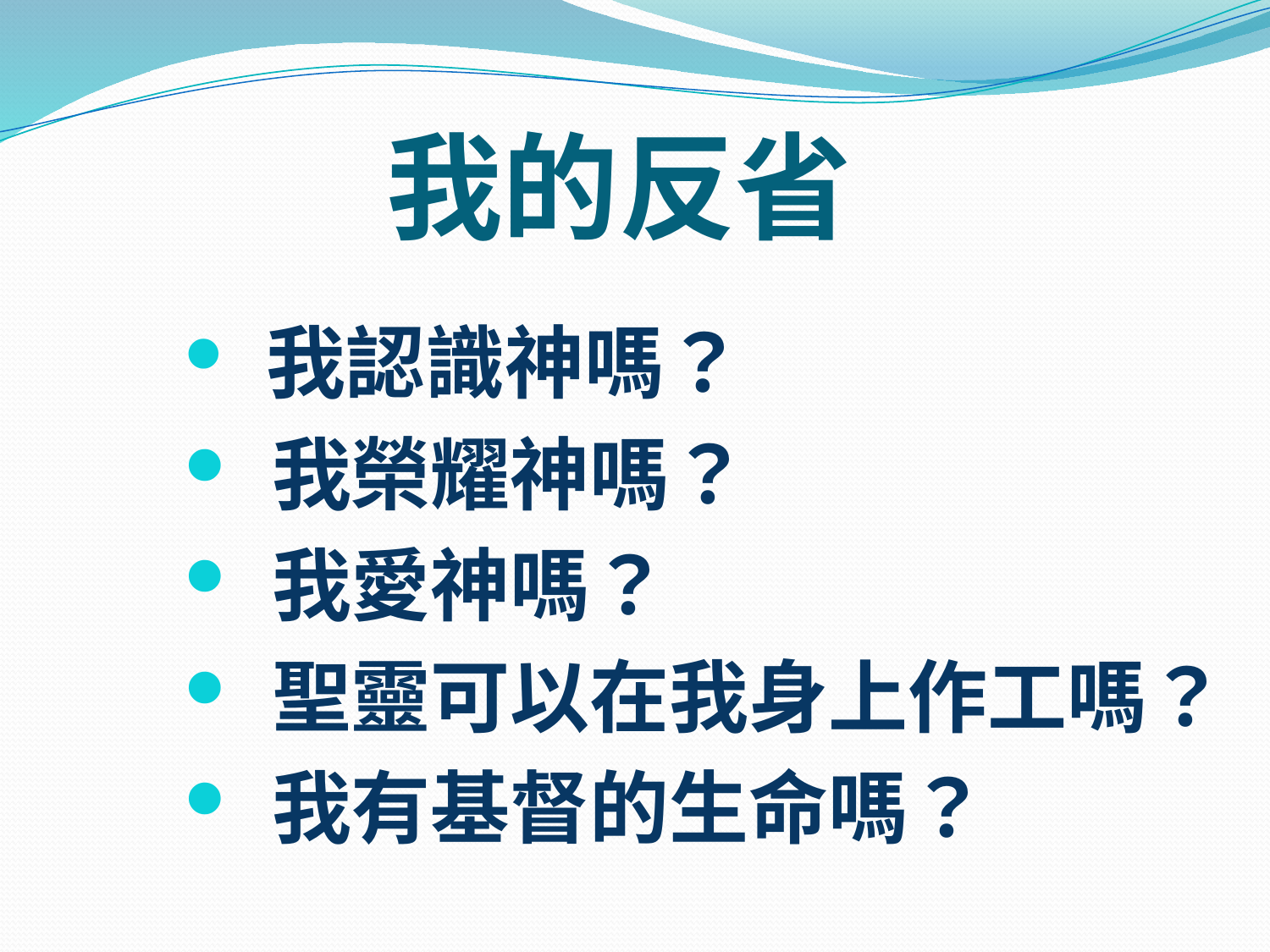

# 我的反省
 我認識神嗎？
 我榮耀神嗎？
 我愛神嗎？
 聖靈可以在我身上作工嗎？
 我有基督的生命嗎？